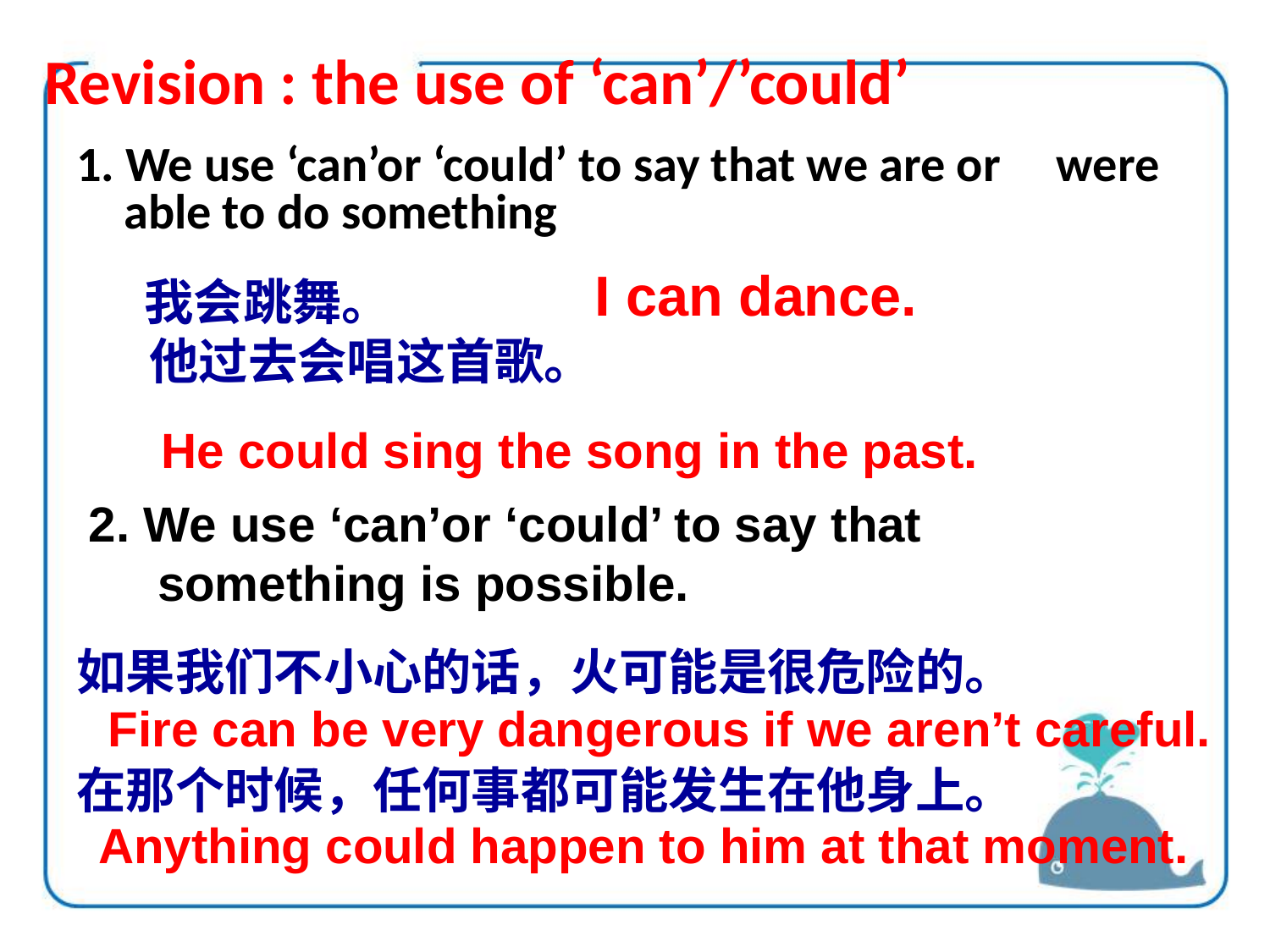

# Revision : the use of ‘can’/’could’
1. We use ‘can’or ‘could’ to say that we are or     were able to do something
I can dance.
   我会跳舞。
  他过去会唱这首歌。

He could sing the song in the past.
2. We use ‘can’or ‘could’ to say that
     something is possible.
如果我们不小心的话，火可能是很危险的。

在那个时候，任何事都可能发生在他身上。
Fire can be very dangerous if we aren’t careful.
Anything could happen to him at that moment.